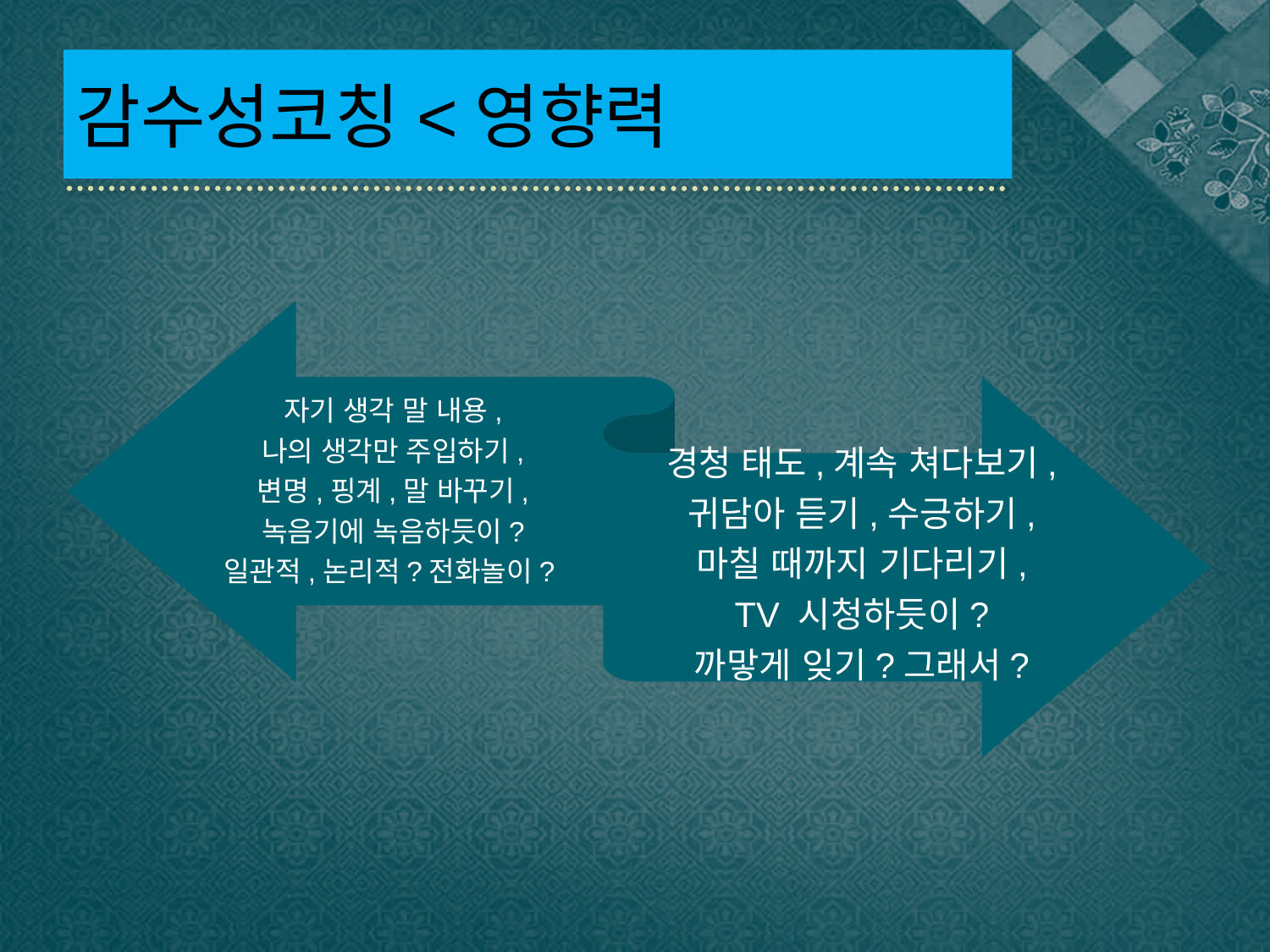

# 감수성코칭<영향력
자기 생각 말 내용,
나의 생각만 주입하기,
변명,핑계,말 바꾸기,
녹음기에 녹음하듯이?
일관적,논리적?전화놀이?
경청 태도,계속 쳐다보기,
귀담아 듣기,수긍하기,
마칠 때까지 기다리기,
TV 시청하듯이?
까맣게 잊기?그래서?